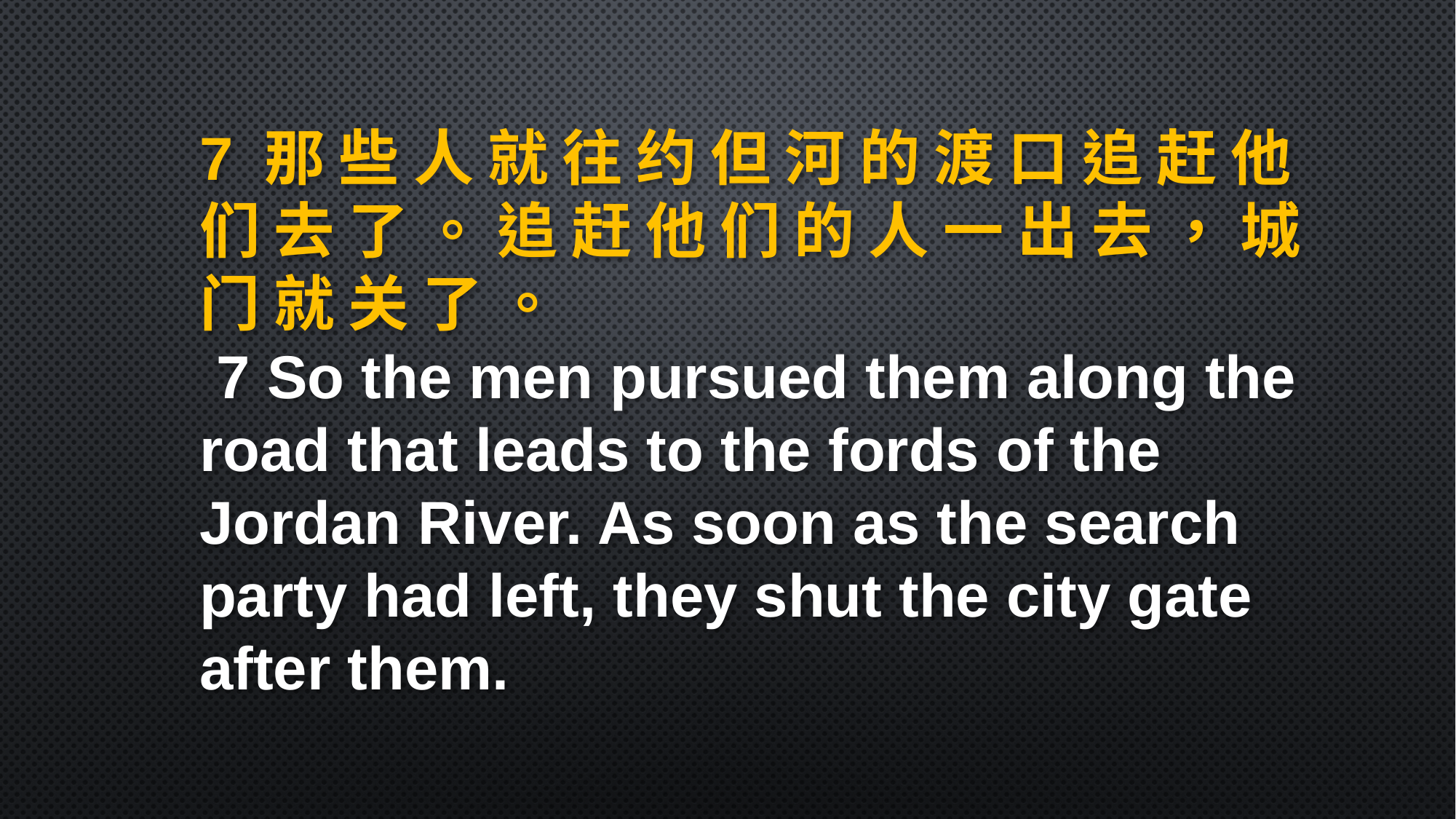

7 那 些 人 就 往 约 但 河 的 渡 口 追 赶 他 们 去 了 。 追 赶 他 们 的 人 一 出 去 ， 城 门 就 关 了 。
 7 So the men pursued them along the road that leads to the fords of the Jordan River. As soon as the search party had left, they shut the city gate after them.